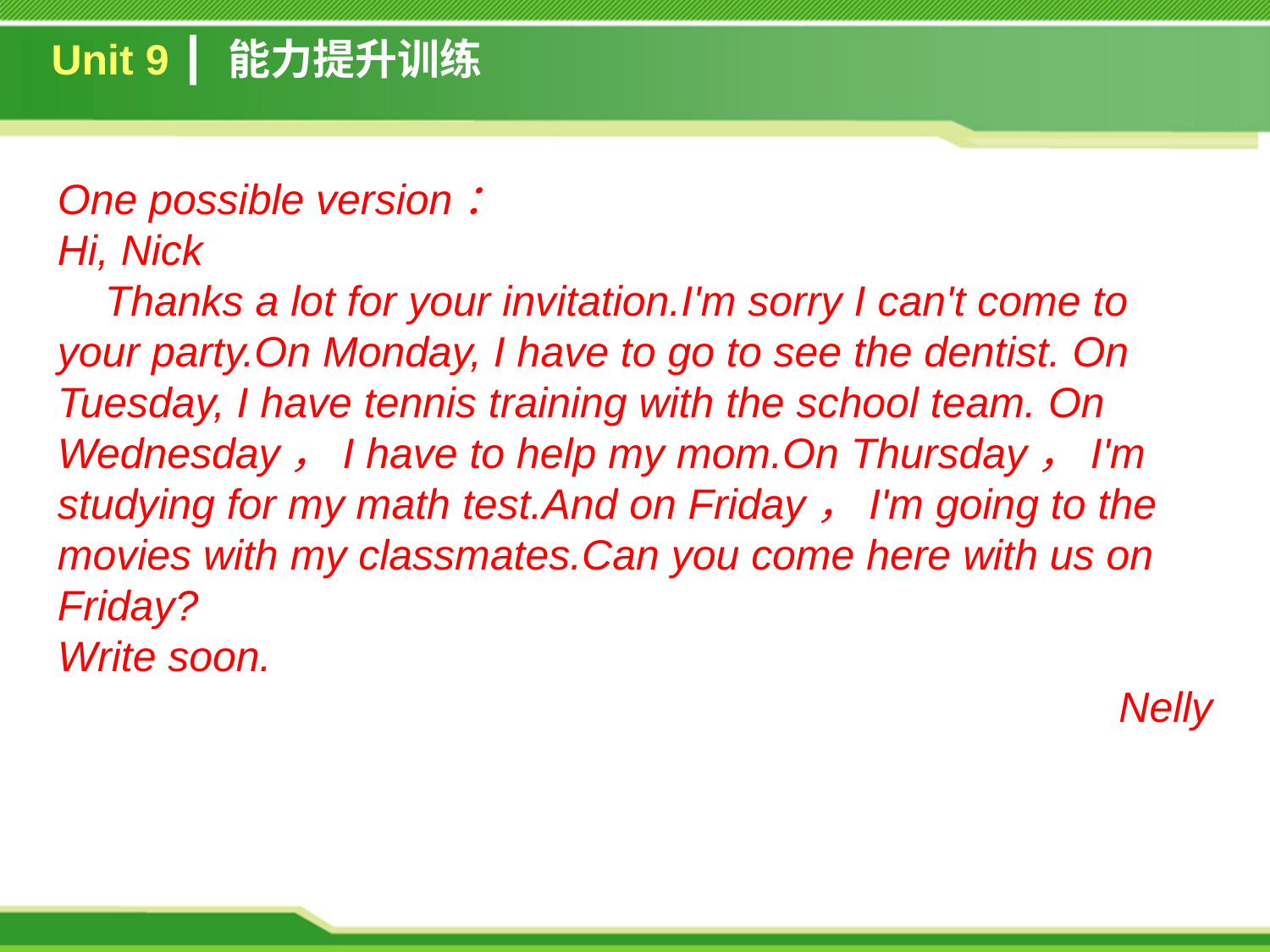

Unit 9 ┃ 能力提升训练
One possible version：
Hi, Nick
    Thanks a lot for your invitation.I'm sorry I can't come to your party.On Monday, I have to go to see the dentist. On Tuesday, I have tennis training with the school team. On Wednesday，I have to help my mom.On Thursday，I'm studying for my math test.And on Friday，I'm going to the movies with my classmates.Can you come here with us on Friday?
Write soon.
Nelly